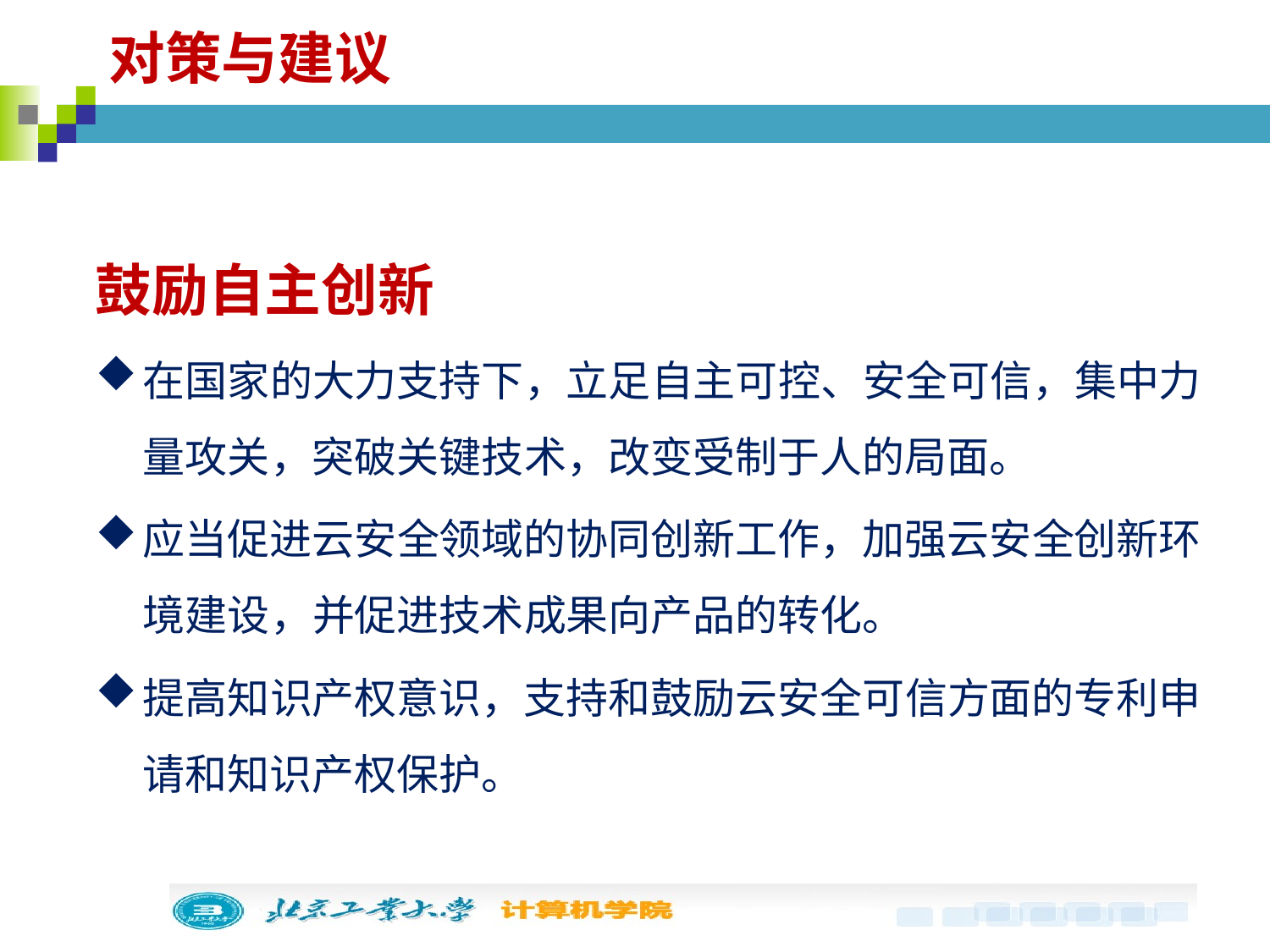

对策与建议
鼓励自主创新
在国家的大力支持下，立足自主可控、安全可信，集中力量攻关，突破关键技术，改变受制于人的局面。
应当促进云安全领域的协同创新工作，加强云安全创新环境建设，并促进技术成果向产品的转化。
提高知识产权意识，支持和鼓励云安全可信方面的专利申请和知识产权保护。